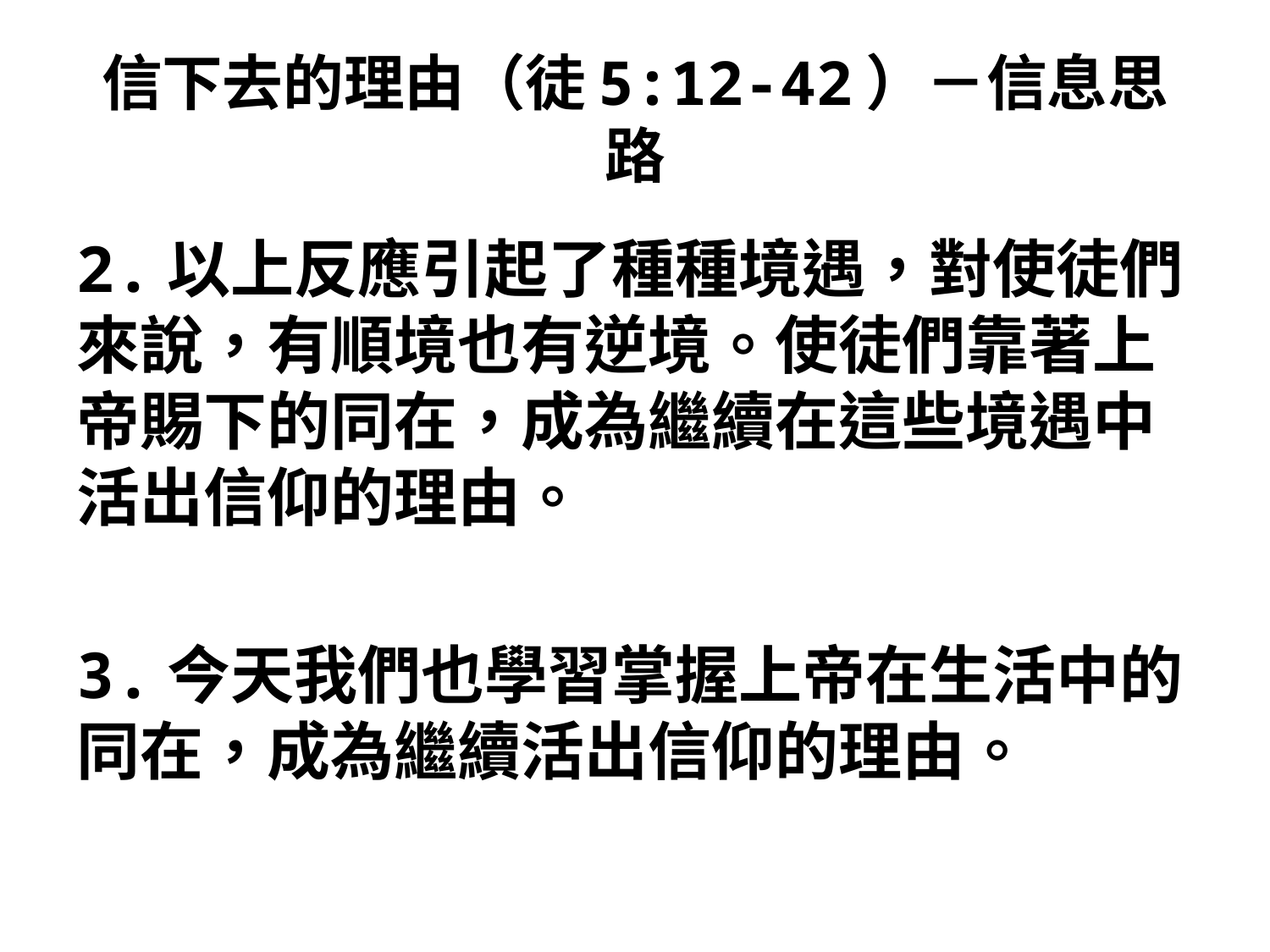

# 信下去的理由（徒5:12-42）－信息思路
2.以上反應引起了種種境遇，對使徒們來說，有順境也有逆境。使徒們靠著上帝賜下的同在，成為繼續在這些境遇中活出信仰的理由。

3.今天我們也學習掌握上帝在生活中的同在，成為繼續活出信仰的理由。